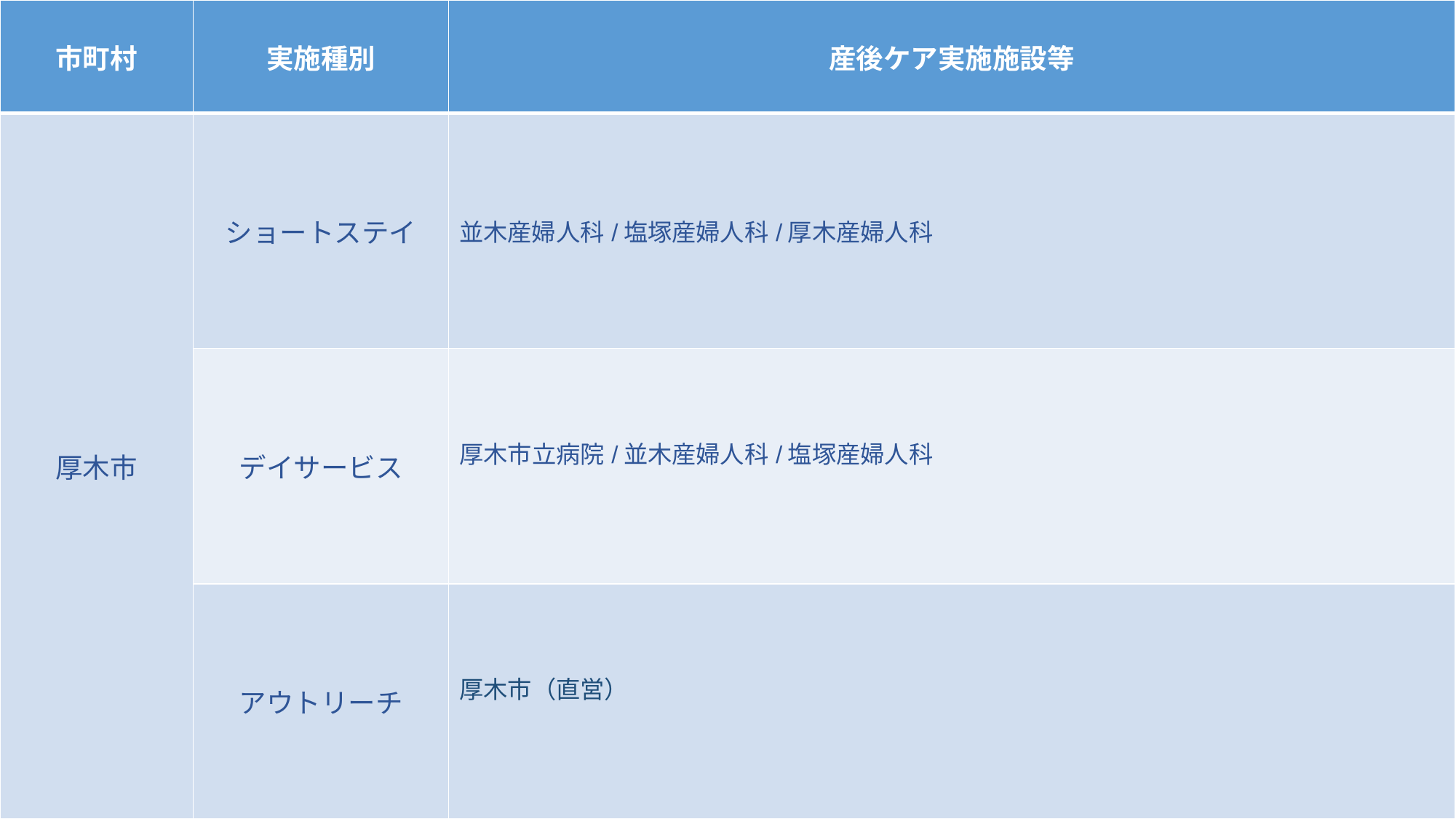

| 市町村 | 実施種別 | 産後ケア実施施設等 |
| --- | --- | --- |
| 厚木市 | ショートステイ | 並木産婦人科/塩塚産婦人科/厚木産婦人科 |
|  | デイサービス | 厚木市立病院/並木産婦人科/塩塚産婦人科 |
|  | アウトリーチ | 厚木市（直営） |